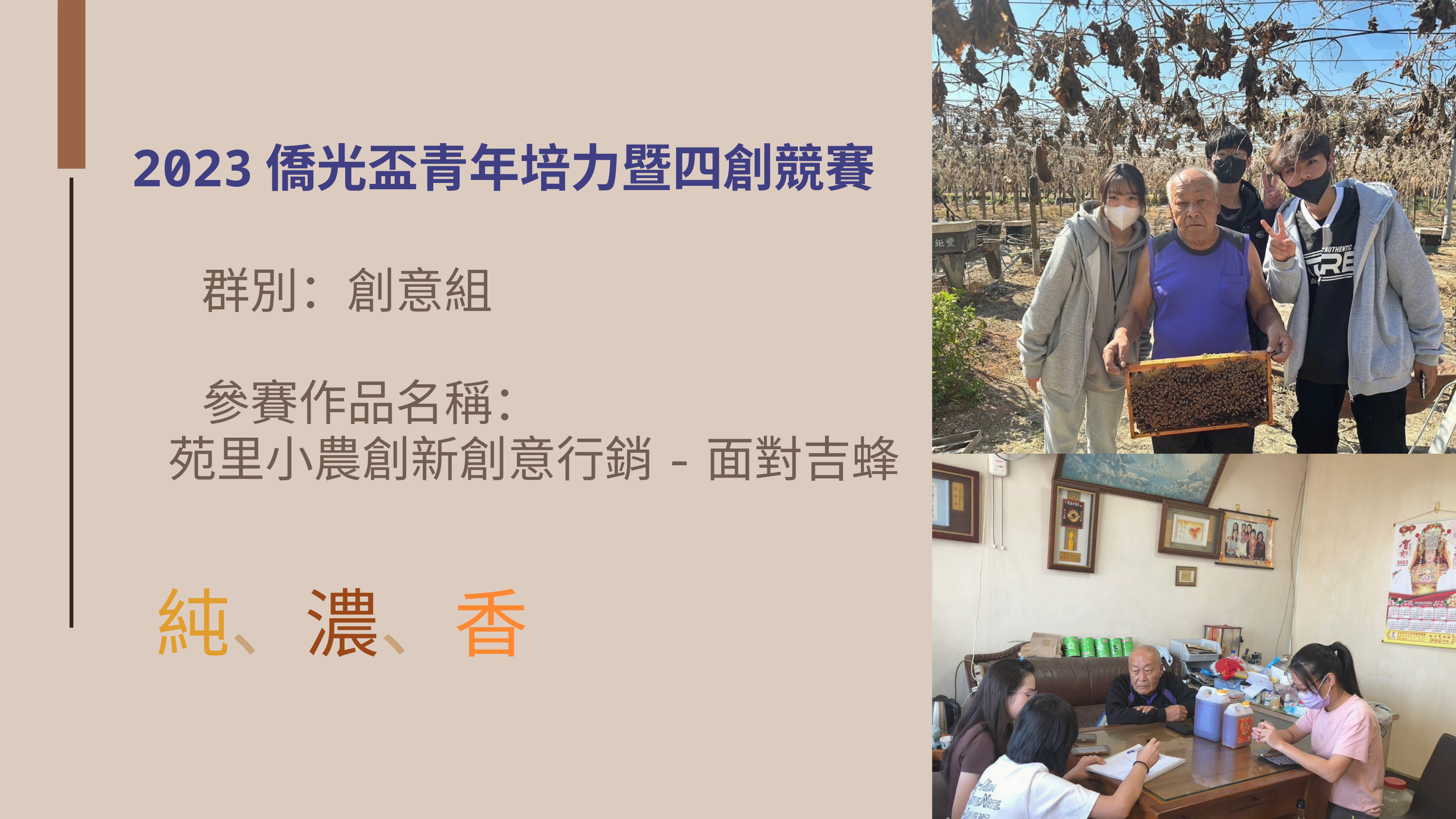

2023僑光盃青年培力暨四創競賽

  群別：創意組

  參賽作品名稱：
苑里小農創新創意行銷-面對吉蜂

純、濃、香